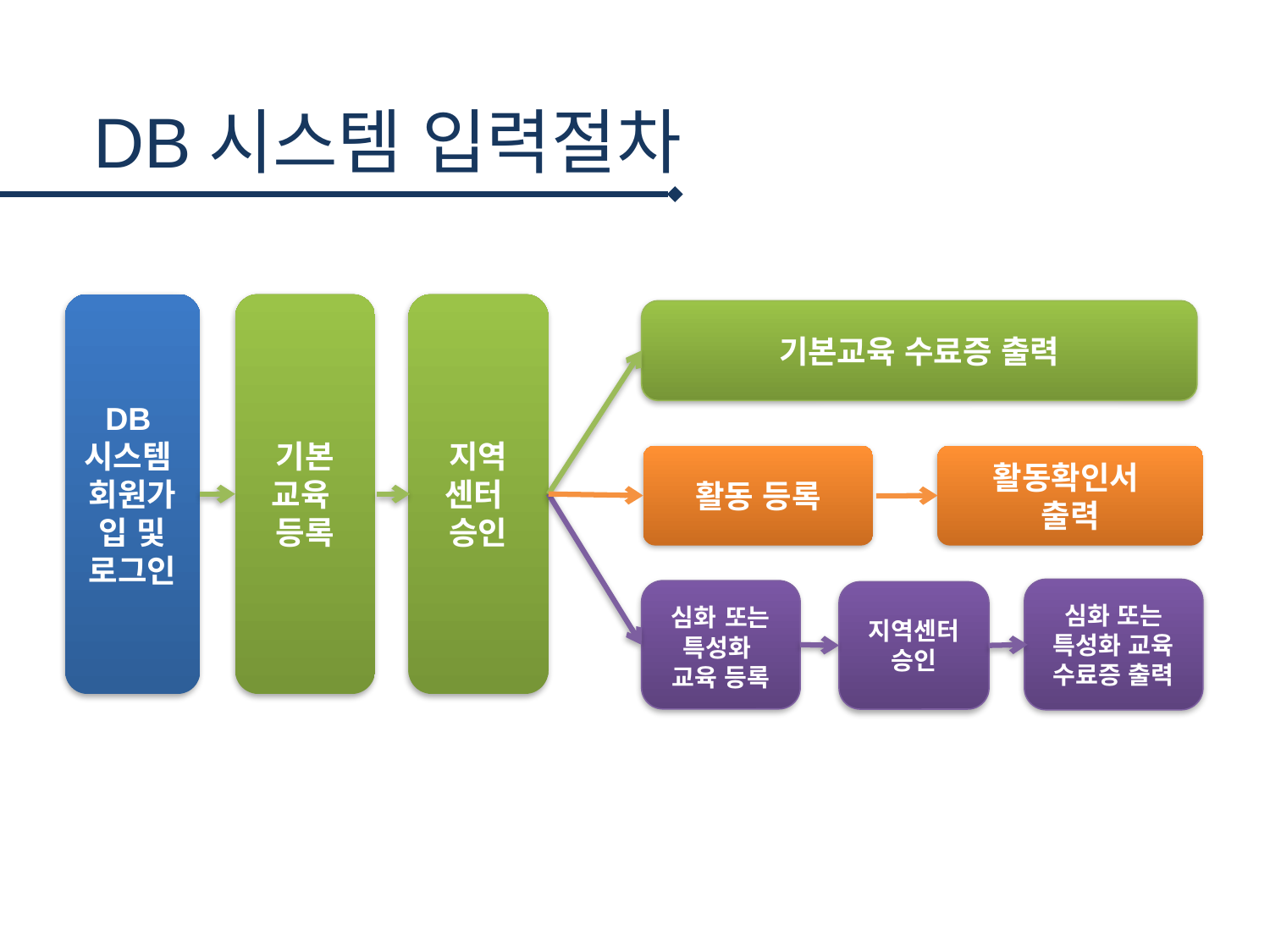

DB시스템 입력절차
DB
시스템
회원가입 및 로그인
기본
교육
등록
지역
센터
승인
기본교육 수료증 출력
활동 등록
활동확인서
출력
심화 또는
특성화 교육 수료증 출력
심화 또는
특성화
교육 등록
지역센터 승인